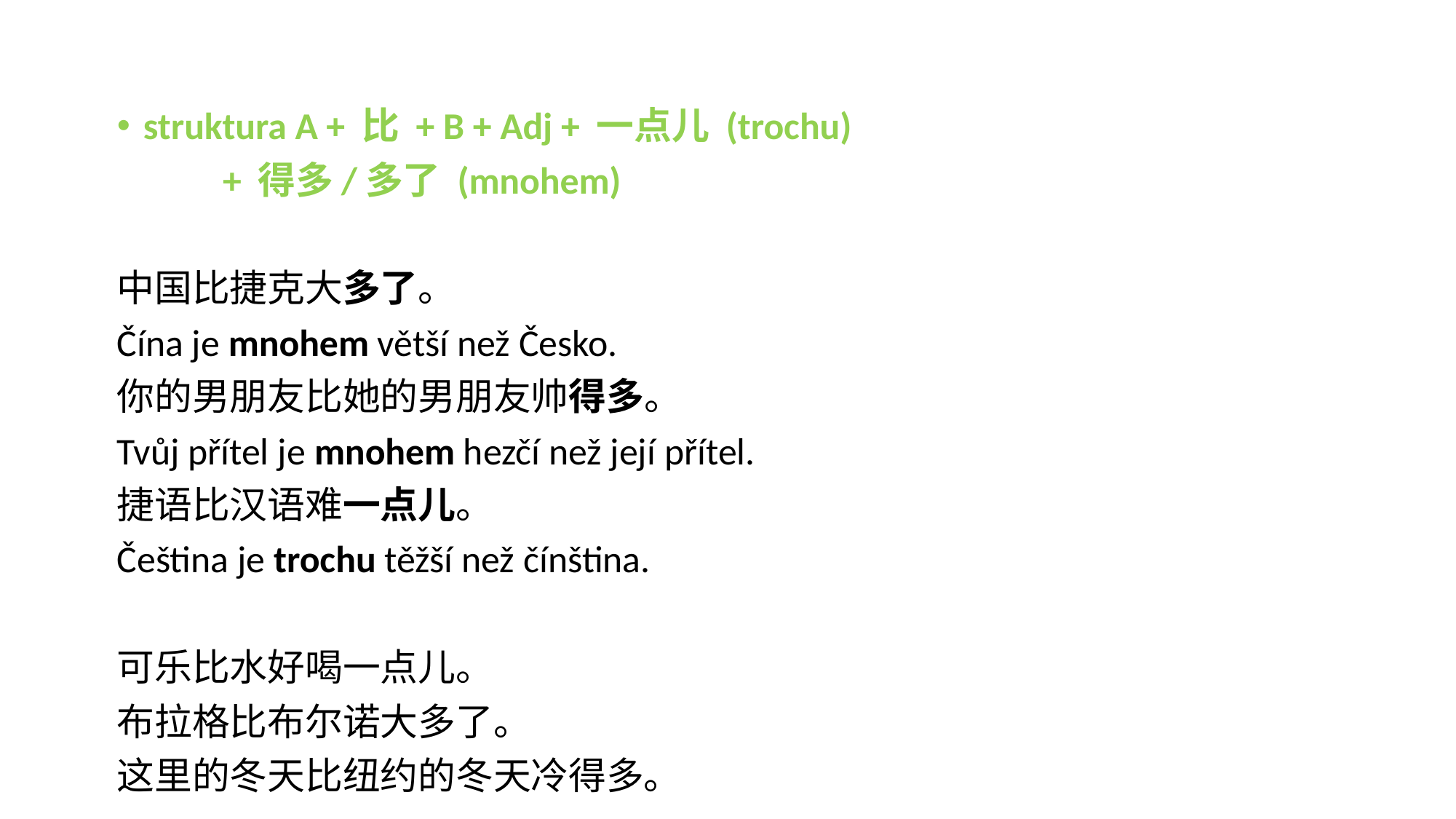

struktura A + 比 + B + Adj + 一点儿 (trochu)
				 + 得多/多了 (mnohem)

中国比捷克大多了。
Čína je mnohem větší než Česko.
你的男朋友比她的男朋友帅得多。
Tvůj přítel je mnohem hezčí než její přítel.
捷语比汉语难一点儿。
Čeština je trochu těžší než čínština.

可乐比水好喝一点儿。
布拉格比布尔诺大多了。
这里的冬天比纽约的冬天冷得多。